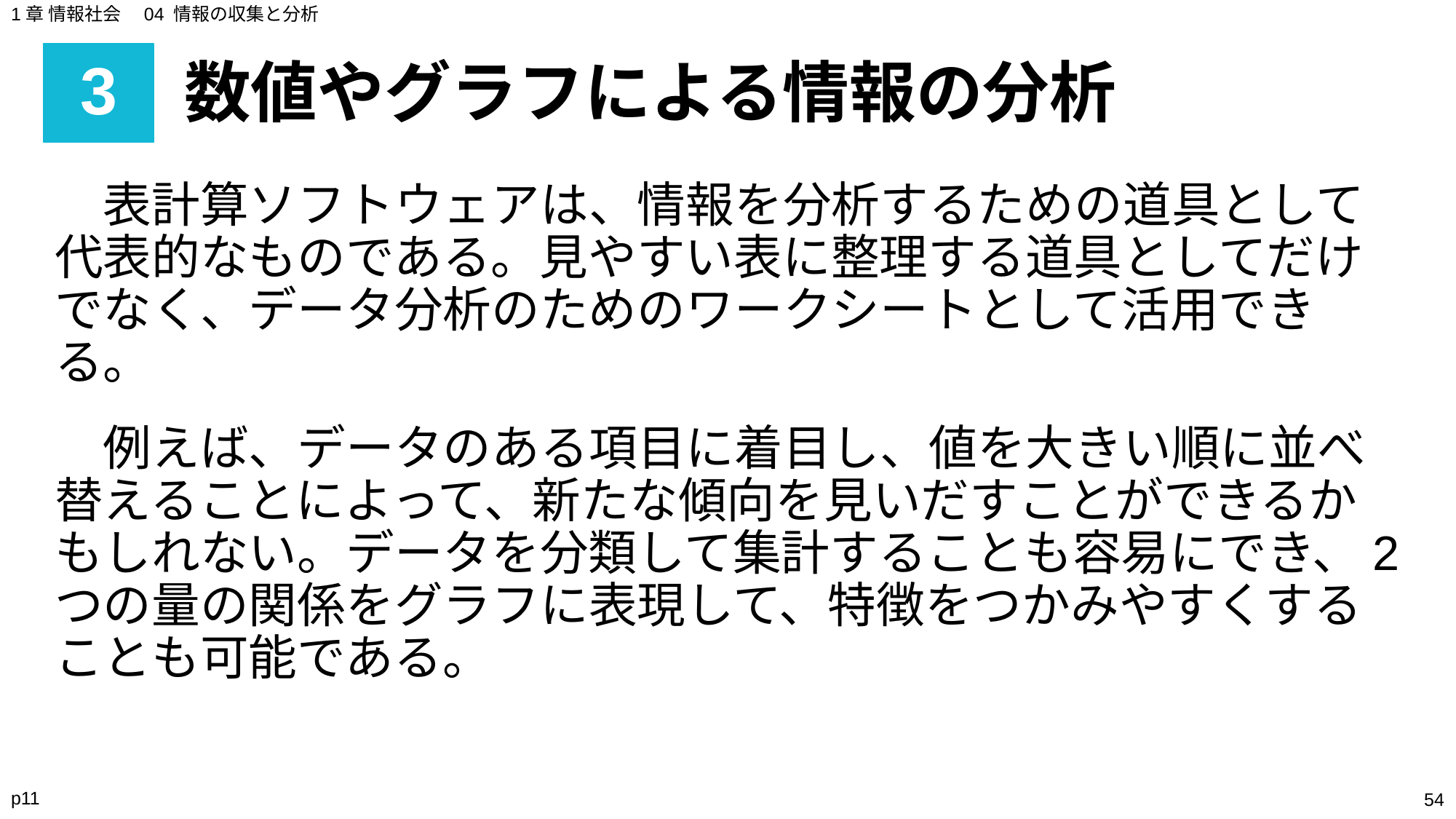

1章 情報社会　04 情報の収集と分析

# 3
数値やグラフによる情報の分析
　表計算ソフトウェアは、情報を分析するための道具として代表的なものである。見やすい表に整理する道具としてだけでなく、データ分析のためのワークシートとして活用できる。
　例えば、データのある項目に着目し、値を大きい順に並べ替えることによって、新たな傾向を見いだすことができるかもしれない。データを分類して集計することも容易にでき、2つの量の関係をグラフに表現して、特徴をつかみやすくすることも可能である。
p11
54